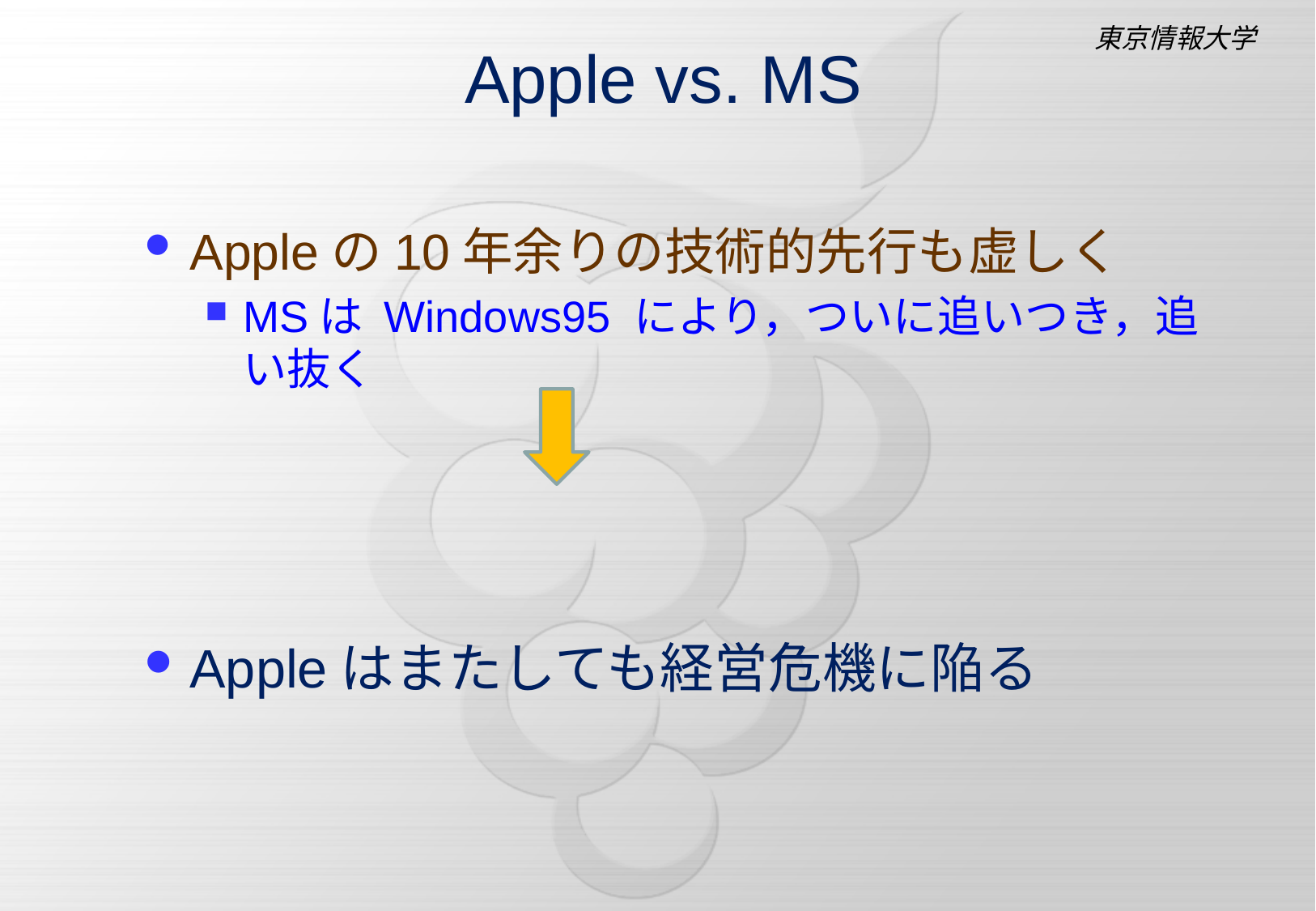

# Apple vs. MS
Appleの10年余りの技術的先行も虚しく
MSは Windows95 により，ついに追いつき，追い抜く

Appleはまたしても経営危機に陥る